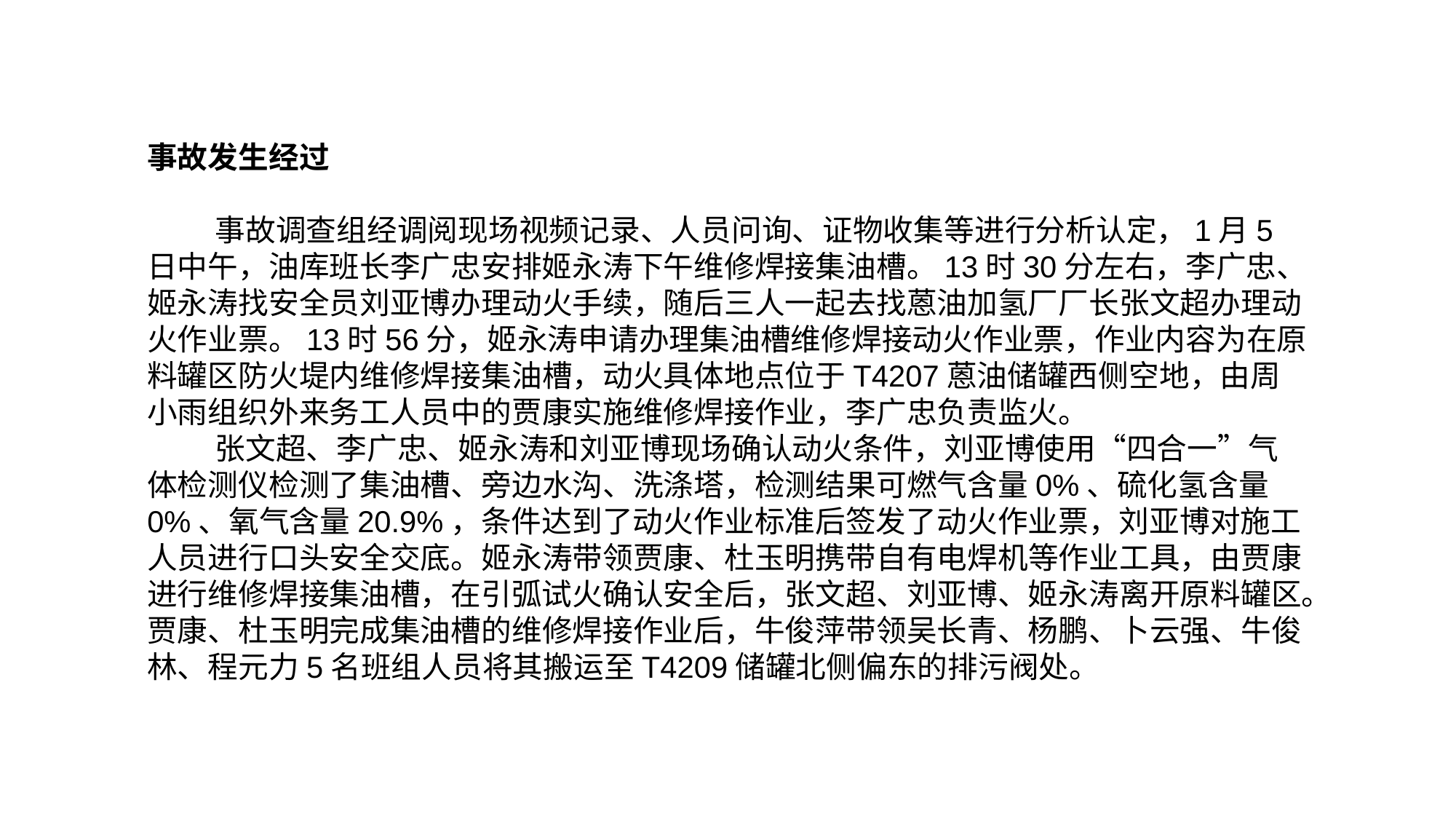

#
事故发生经过

         事故调查组经调阅现场视频记录、人员问询、证物收集等进行分析认定，1月5日中午，油库班长李广忠安排姬永涛下午维修焊接集油槽。13时30分左右，李广忠、姬永涛找安全员刘亚博办理动火手续，随后三人一起去找蒽油加氢厂厂长张文超办理动火作业票。13时56分，姬永涛申请办理集油槽维修焊接动火作业票，作业内容为在原料罐区防火堤内维修焊接集油槽，动火具体地点位于T4207蒽油储罐西侧空地，由周小雨组织外来务工人员中的贾康实施维修焊接作业，李广忠负责监火。
         张文超、李广忠、姬永涛和刘亚博现场确认动火条件，刘亚博使用“四合一”气体检测仪检测了集油槽、旁边水沟、洗涤塔，检测结果可燃气含量0%、硫化氢含量0%、氧气含量20.9%，条件达到了动火作业标准后签发了动火作业票，刘亚博对施工人员进行口头安全交底。姬永涛带领贾康、杜玉明携带自有电焊机等作业工具，由贾康进行维修焊接集油槽，在引弧试火确认安全后，张文超、刘亚博、姬永涛离开原料罐区。贾康、杜玉明完成集油槽的维修焊接作业后，牛俊萍带领吴长青、杨鹏、卜云强、牛俊林、程元力5名班组人员将其搬运至T4209储罐北侧偏东的排污阀处。